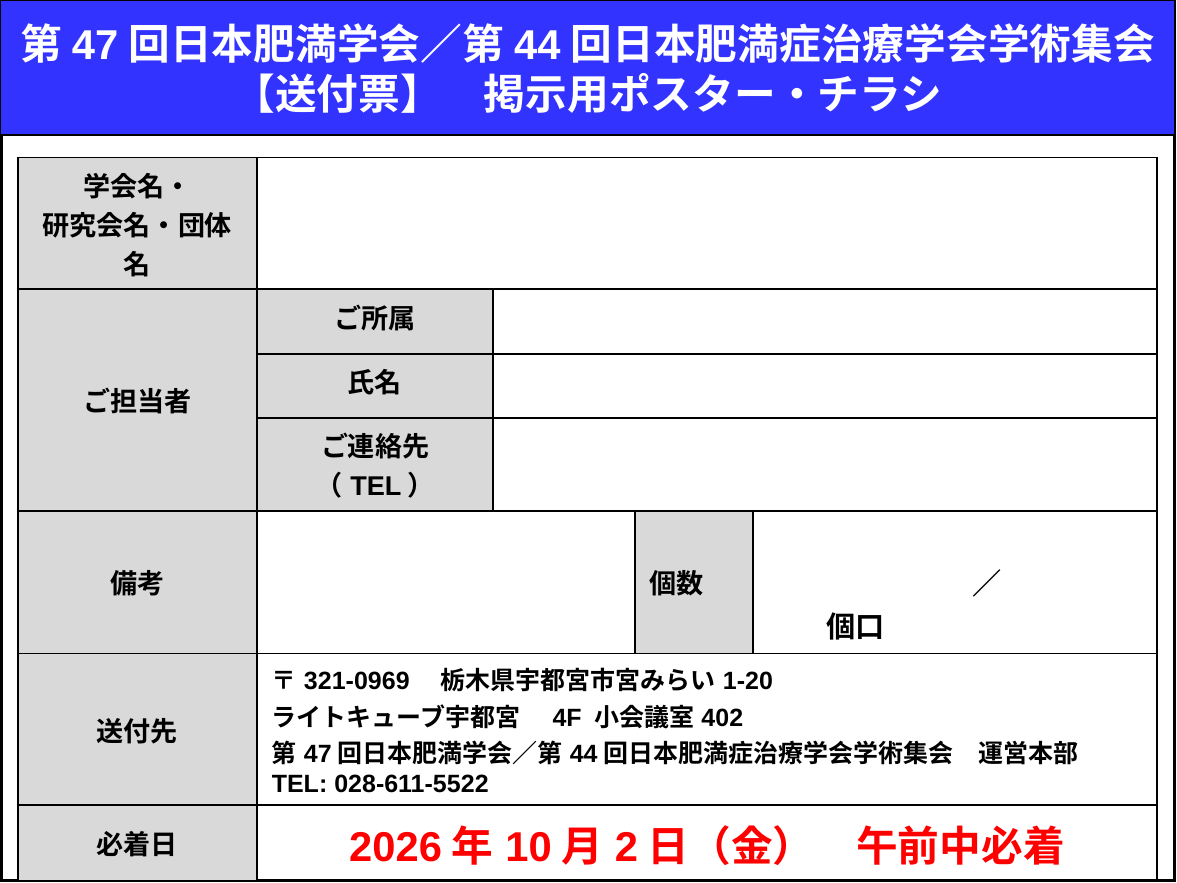

第47回日本肥満学会／第44回日本肥満症治療学会学術集会【送付票】　掲示用ポスター・チラシ
| 学会名・ 研究会名・団体名 |  |  |  |  |
| --- | --- | --- | --- | --- |
| ご担当者 | ご所属 |  |  |  |
|  | 氏名 |  |  |  |
|  | ご連絡先（TEL） |  |  |  |
| 備考 |  |  | 個数 | ／　　　　　　個口 |
| 送付先 | 〒321-0969　栃木県宇都宮市宮みらい1-20 ライトキューブ宇都宮　4F 小会議室402 第47回日本肥満学会／第44回日本肥満症治療学会学術集会　運営本部 TEL: 028-611-5522 |  |  |  |
| 必着日 | 2026年10月2日（金）　午前中必着 |  |  |  |
| ※必要事項を全てご記入の上、必ず荷物側面の見えやすい場所に全ての荷物に貼付してください。 ※本送付状はカラーで印刷をお願いします。 |  |  |  |  |